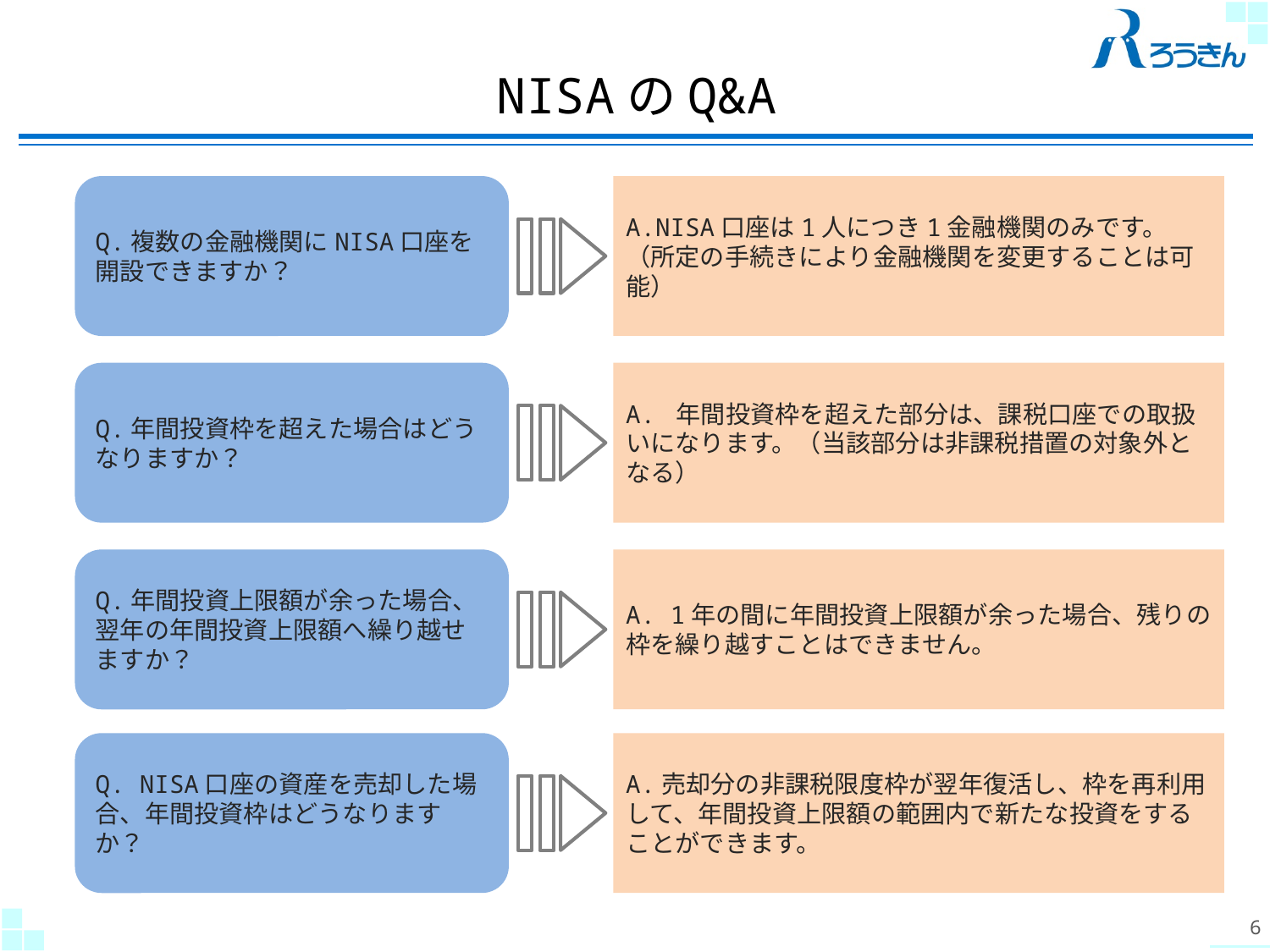

# NISAのQ&A
Q.複数の金融機関にNISA口座を開設できますか？
A.NISA口座は1人につき1金融機関のみです。（所定の手続きにより金融機関を変更することは可能）

Q.年間投資枠を超えた場合はどうなりますか？
A. 年間投資枠を超えた部分は、課税口座での取扱いになります。（当該部分は非課税措置の対象外となる）

Q.年間投資上限額が余った場合、翌年の年間投資上限額へ繰り越せますか？
A. 1年の間に年間投資上限額が余った場合、残りの枠を繰り越すことはできません。

Q. NISA口座の資産を売却した場合、年間投資枠はどうなりますか？
A.売却分の非課税限度枠が翌年復活し、枠を再利用して、年間投資上限額の範囲内で新たな投資をすることができます。

6